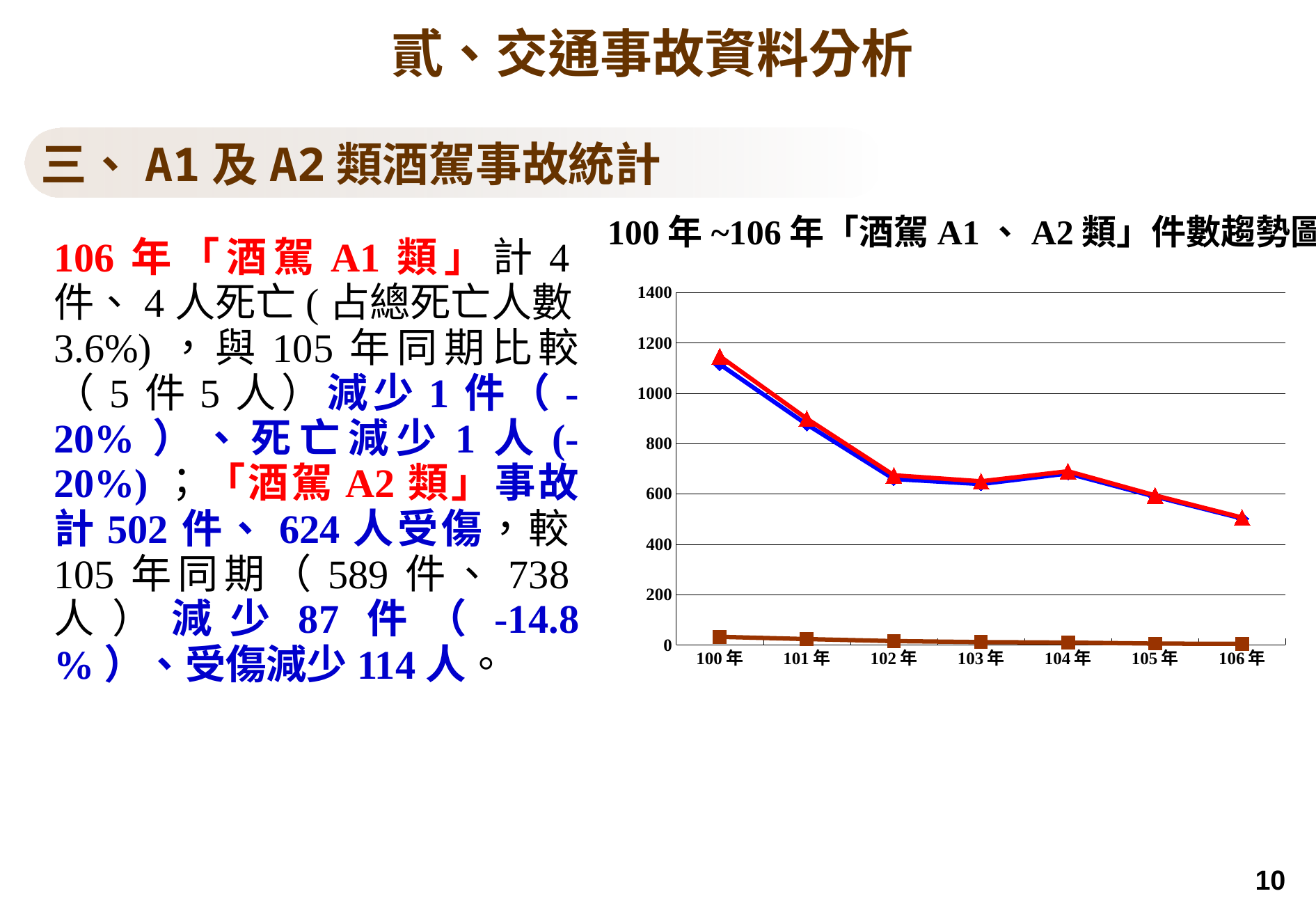

貳、交通事故資料分析

三、A1及A2類酒駕事故統計

100年~106年「酒駕A1、A2類」件數趨勢圖
106年「酒駕A1類」計4件、4人死亡(占總死亡人數3.6%)，與105年同期比較（5件5人）減少1件（-20%）、死亡減少1人(-20%)；「酒駕A2類」事故計502件、624人受傷，較105年同期（589件、738人）減少87件（-14.8%）、受傷減少114人。

### Chart

| Category | A2 | A1 | A1+A2 |
|---|---|---|---|
| 100年 | 1115.0 | 32.0 | 1147.0 |
| 101年 | 876.0 | 23.0 | 899.0 |
| 102年 | 659.0 | 15.0 | 674.0 |
| 103年 | 639.0 | 11.0 | 650.0 |
| 104年 | 681.0 | 9.0 | 690.0 |
| 105年 | 589.0 | 5.0 | 594.0 |
| 106年 | 502.0 | 4.0 | 506.0 |
10